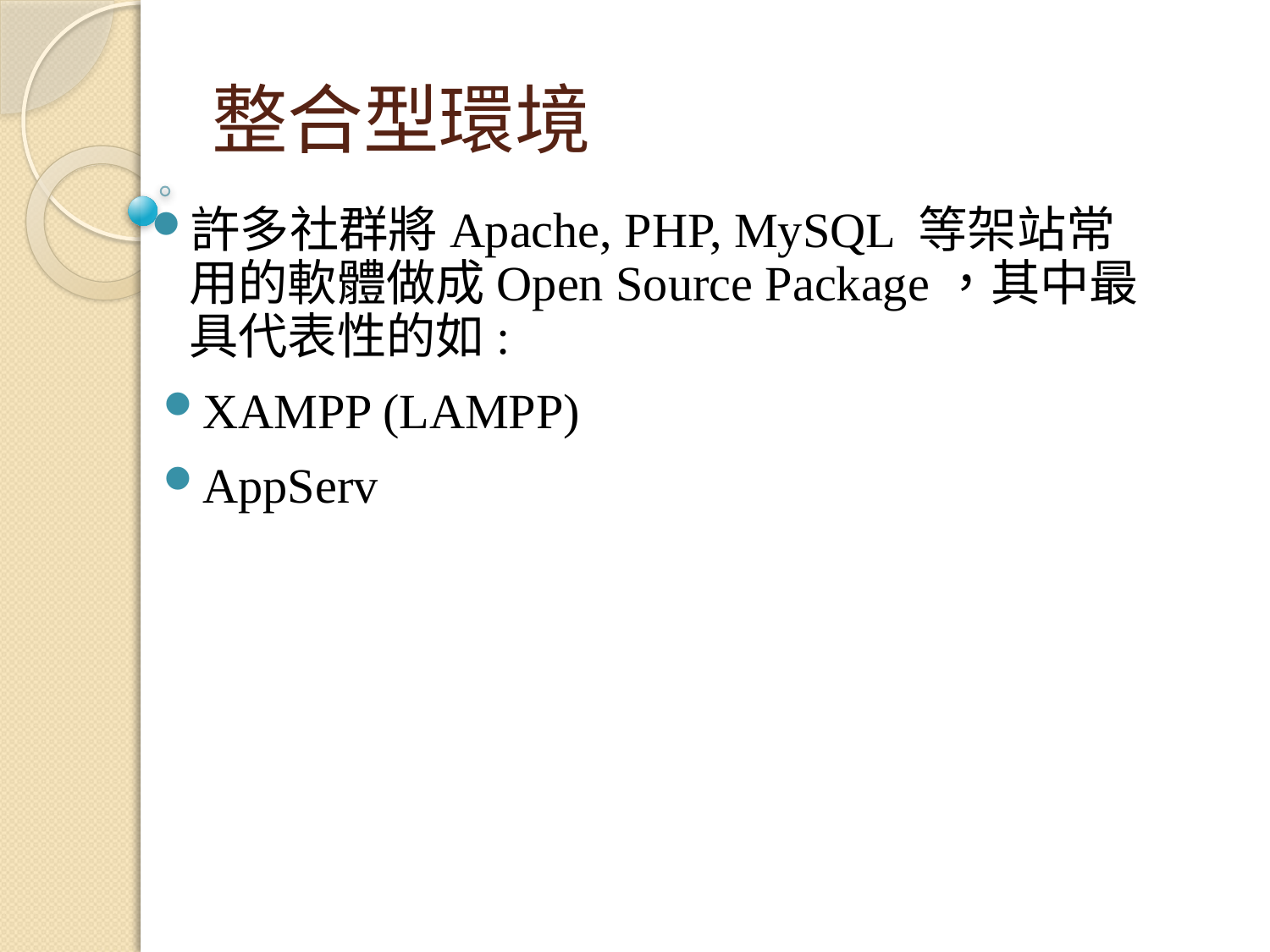

整合型環境
許多社群將Apache, PHP, MySQL 等架站常用的軟體做成Open Source Package，其中最具代表性的如:
XAMPP (LAMPP)
AppServ